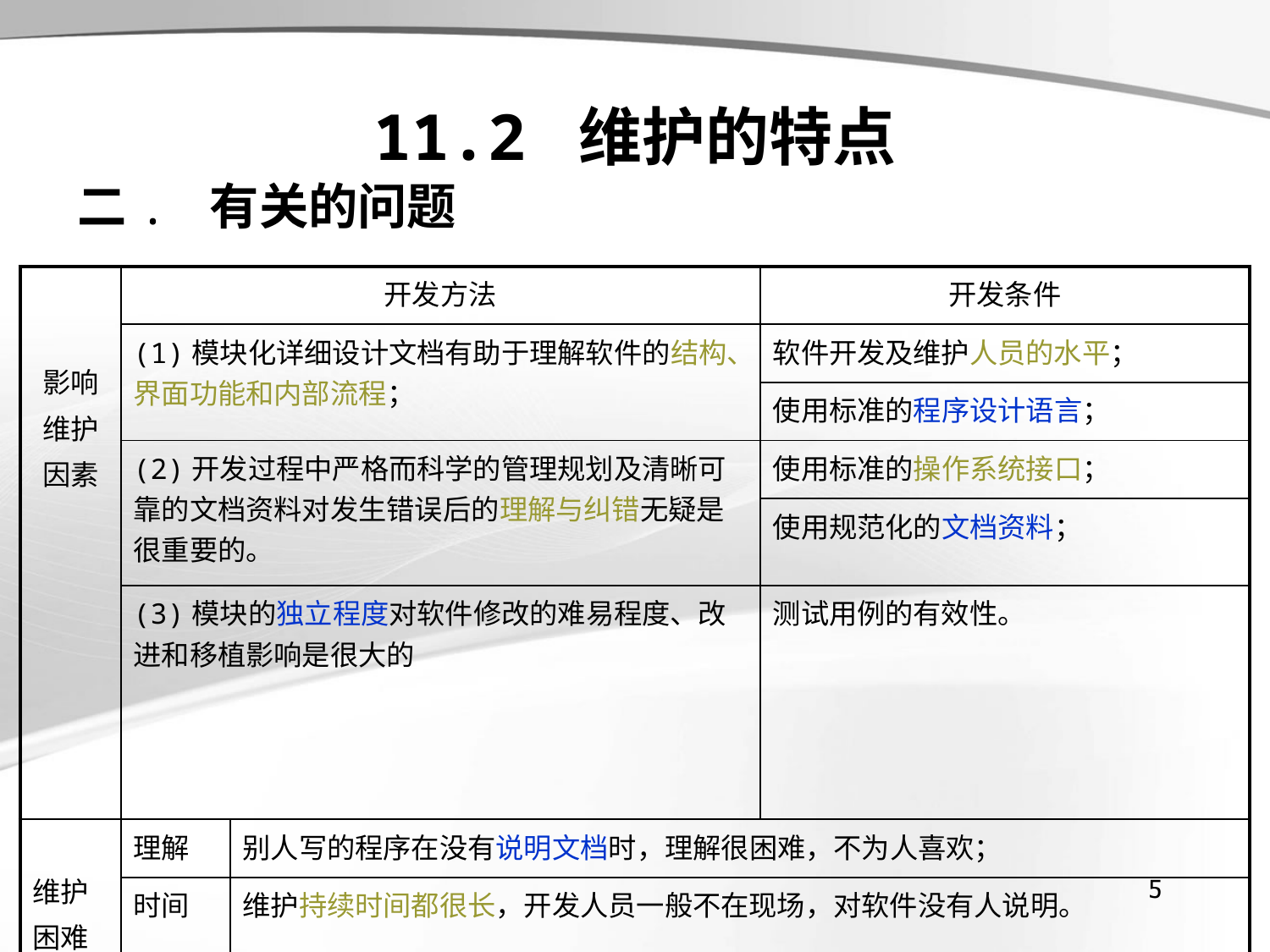

# 11.2 维护的特点
二. 有关的问题
| 影响 维护 因素 | 开发方法 |  | 开发条件 |
| --- | --- | --- | --- |
|  | (1)模块化详细设计文档有助于理解软件的结构、界面功能和内部流程； |  | 软件开发及维护人员的水平； |
|  |  |  | 使用标准的程序设计语言； |
|  | (2)开发过程中严格而科学的管理规划及清晰可靠的文档资料对发生错误后的理解与纠错无疑是很重要的。 |  | 使用标准的操作系统接口； |
|  |  |  | 使用规范化的文档资料； |
|  | (3)模块的独立程度对软件修改的难易程度、改进和移植影响是很大的 |  | 测试用例的有效性。 |
| 维护 困难 | 理解 | 别人写的程序在没有说明文档时，理解很困难，不为人喜欢； |  |
|  | 时间 | 维护持续时间都很长，开发人员一般不在现场，对软件没有人说明。 |  |
|  | 设计 问题 | 绝大多数软件在设计时都没有考虑将来的修改。除非设计中强调了模块的独立性，否则软件的修改既困难又易发生差错。 |  |
5